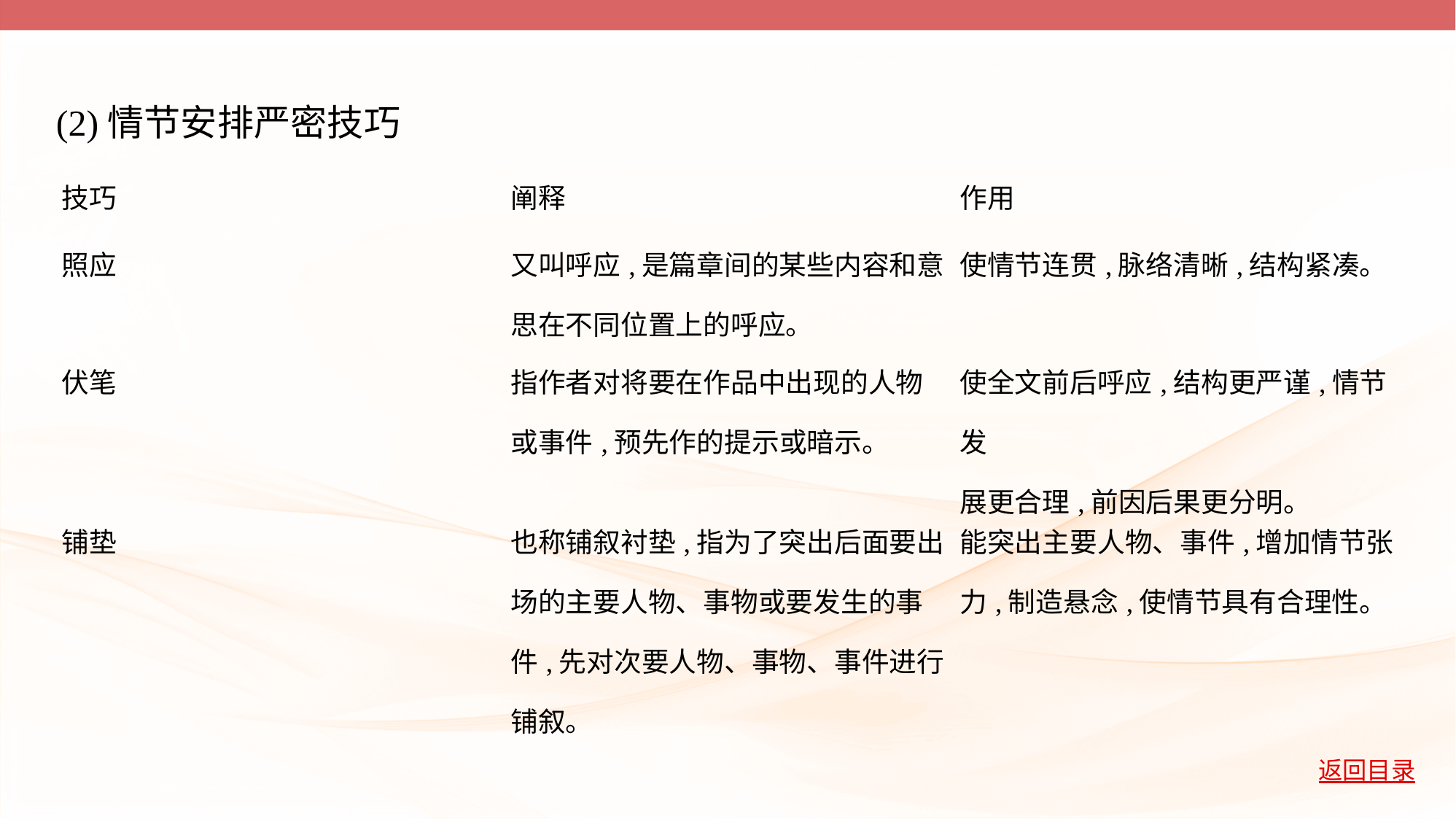

(2)情节安排严密技巧
| 技巧 | 阐释 | 作用 |
| --- | --- | --- |
| 照应 | 又叫呼应,是篇章间的某些内容和意 思在不同位置上的呼应。 | 使情节连贯,脉络清晰,结构紧凑。 |
| 伏笔 | 指作者对将要在作品中出现的人物 或事件,预先作的提示或暗示。 | 使全文前后呼应,结构更严谨,情节发 展更合理,前因后果更分明。 |
| 铺垫 | 也称铺叙衬垫,指为了突出后面要出 场的主要人物、事物或要发生的事 件,先对次要人物、事物、事件进行 铺叙。 | 能突出主要人物、事件,增加情节张 力,制造悬念,使情节具有合理性。 |